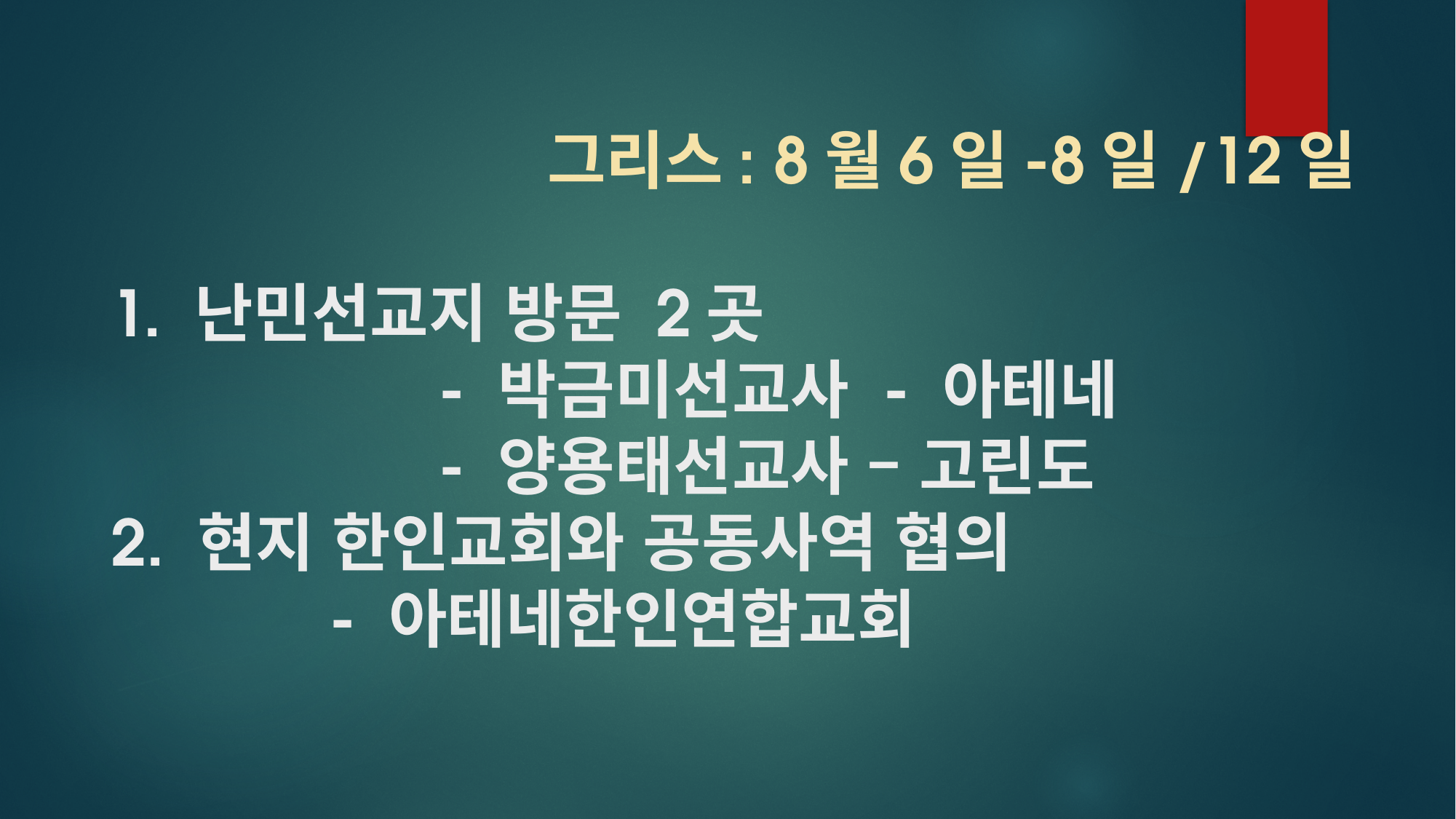

# 그리스: 8월6일-8일/12일 1. 난민선교지 방문 2곳 - 박금미선교사 - 아테네 - 양용태선교사 – 고린도 2. 현지 한인교회와 공동사역 협의 - 아테네한인연합교회